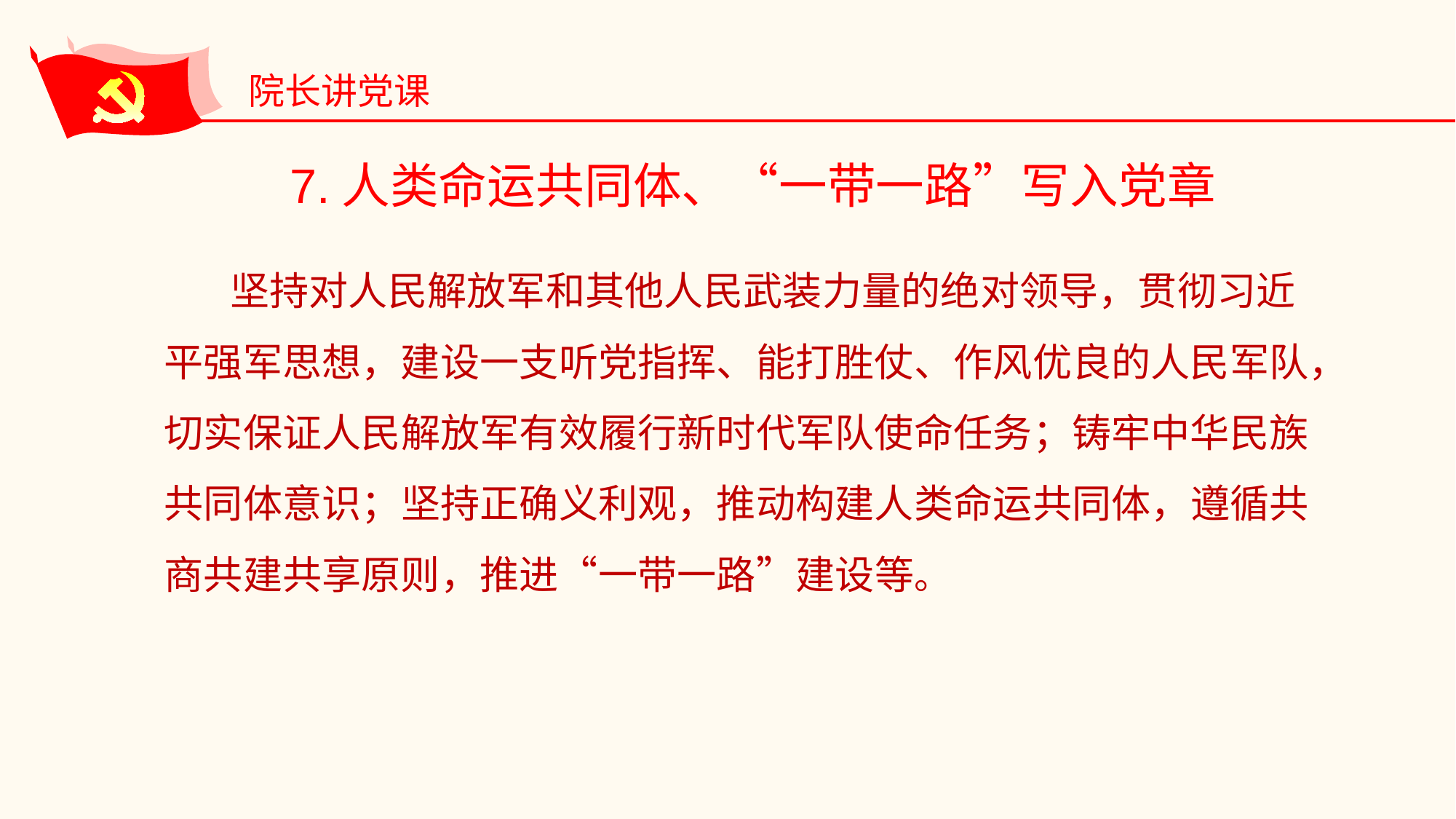

院长讲党课
7.人类命运共同体、“一带一路”写入党章
       坚持对人民解放军和其他人民武装力量的绝对领导，贯彻习近平强军思想，建设一支听党指挥、能打胜仗、作风优良的人民军队，切实保证人民解放军有效履行新时代军队使命任务；铸牢中华民族共同体意识；坚持正确义利观，推动构建人类命运共同体，遵循共商共建共享原则，推进“一带一路”建设等。